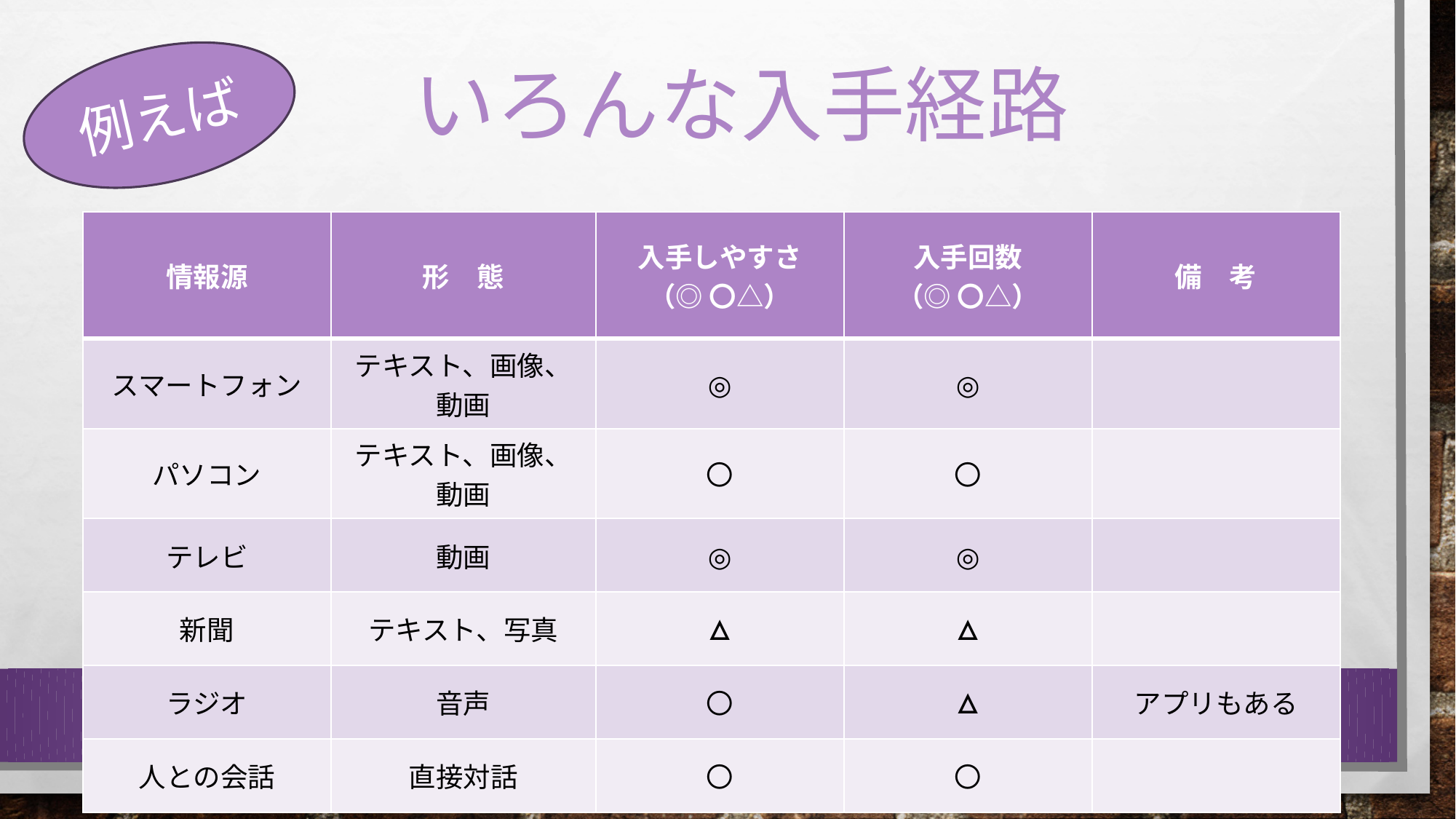

# いろんな入手経路
例えば
| 情報源 | 形　態 | 入手しやすさ （◎ 〇△） | 入手回数 （◎ 〇△） | 備　考 |
| --- | --- | --- | --- | --- |
| スマートフォン | テキスト、画像、動画 | ◎ | ◎ |  |
| パソコン | テキスト、画像、動画 | 〇 | 〇 |  |
| テレビ | 動画 | ◎ | ◎ |  |
| 新聞 | テキスト、写真 | △ | △ |  |
| ラジオ | 音声 | 〇 | △ | アプリもある |
| 人との会話 | 直接対話 | 〇 | 〇 |  |